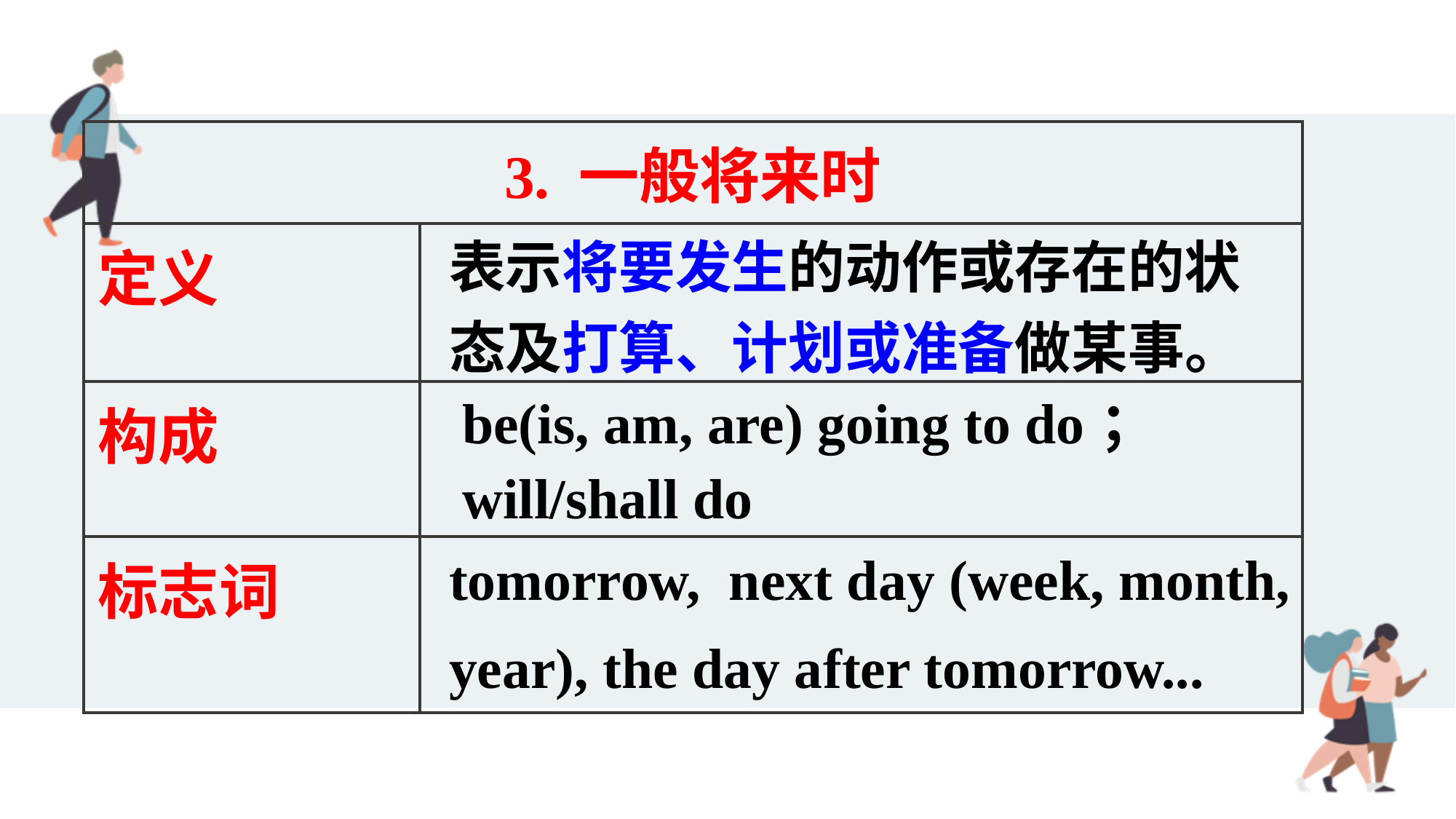

| 3. 一般将来时 |  |
| --- | --- |
| 定义 |  |
| 构成 |  |
| 标志词 |  |
表示将要发生的动作或存在的状态及打算、计划或准备做某事。
be(is, am, are) going to do；
will/shall do
tomorrow,  next day (week, month, year), the day after tomorrow...